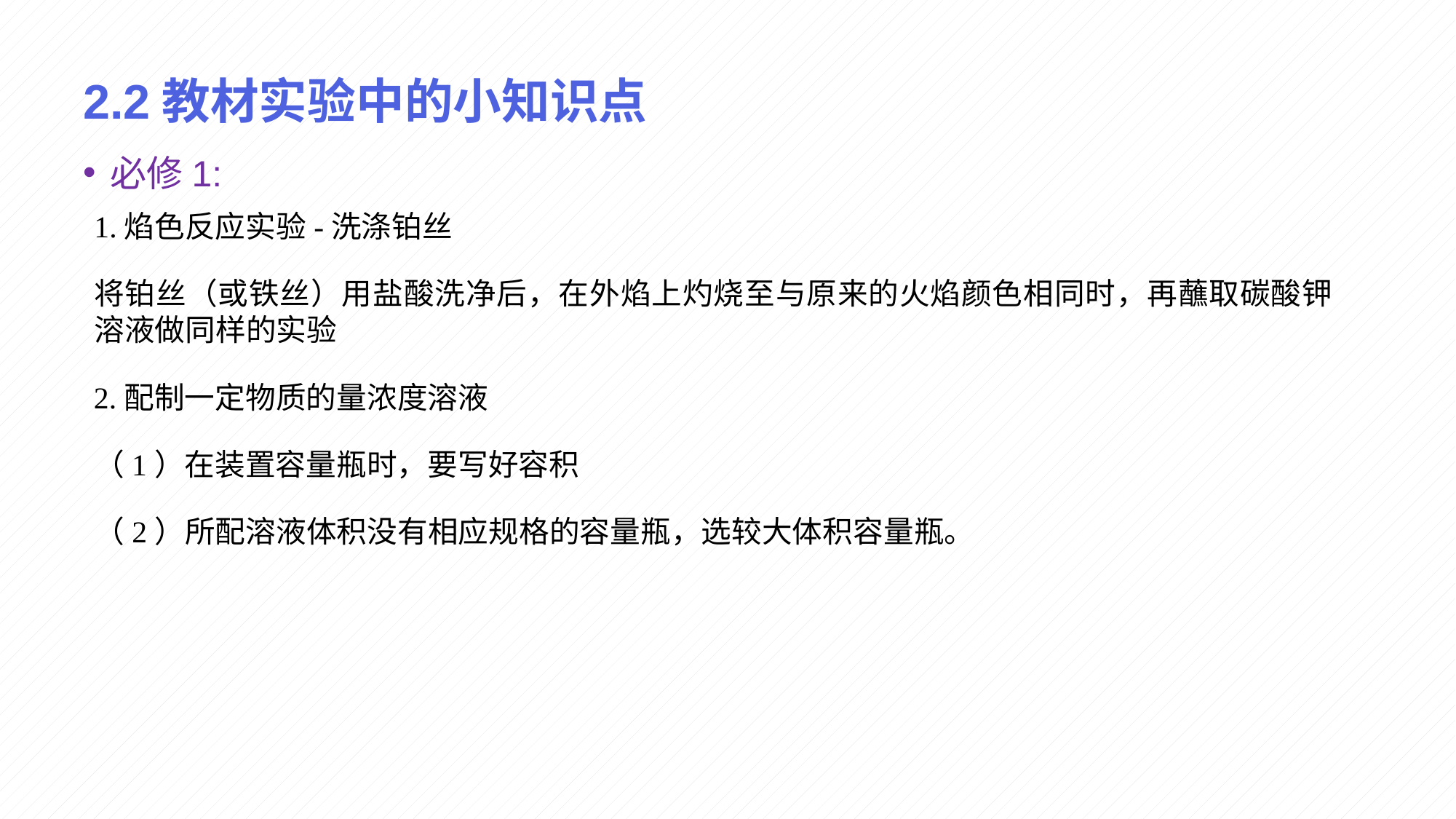

# 2.2教材实验中的小知识点
必修1:
1.焰色反应实验-洗涤铂丝
将铂丝（或铁丝）用盐酸洗净后，在外焰上灼烧至与原来的火焰颜色相同时，再蘸取碳酸钾溶液做同样的实验
2.配制一定物质的量浓度溶液
（1）在装置容量瓶时，要写好容积
（2）所配溶液体积没有相应规格的容量瓶，选较大体积容量瓶。